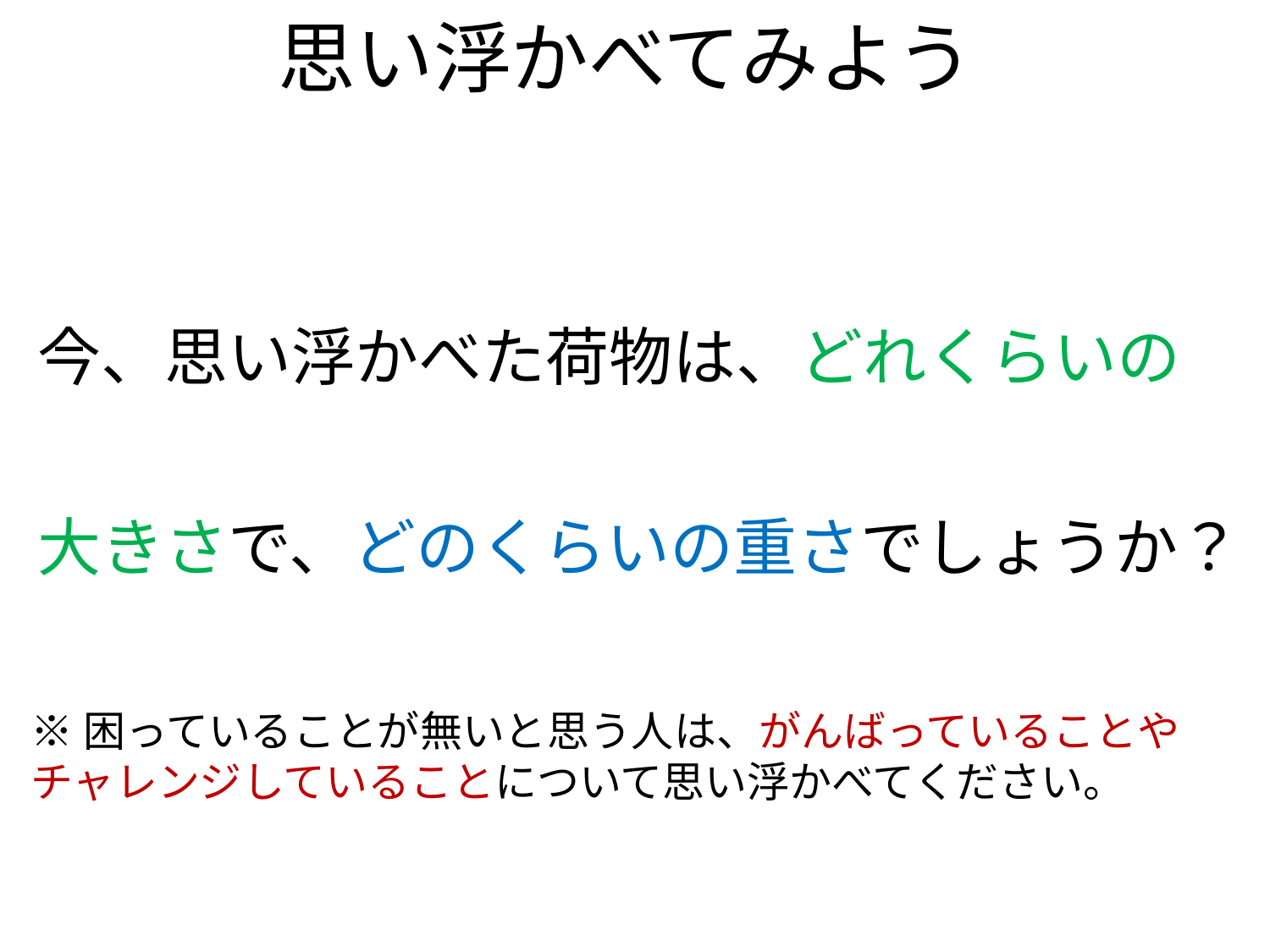

# 思い浮かべてみよう
今、思い浮かべた荷物は、どれくらいの大きさで、どのくらいの重さでしょうか？
※困っていることが無いと思う人は、がんばっていることや
チャレンジしていることについて思い浮かべてください。